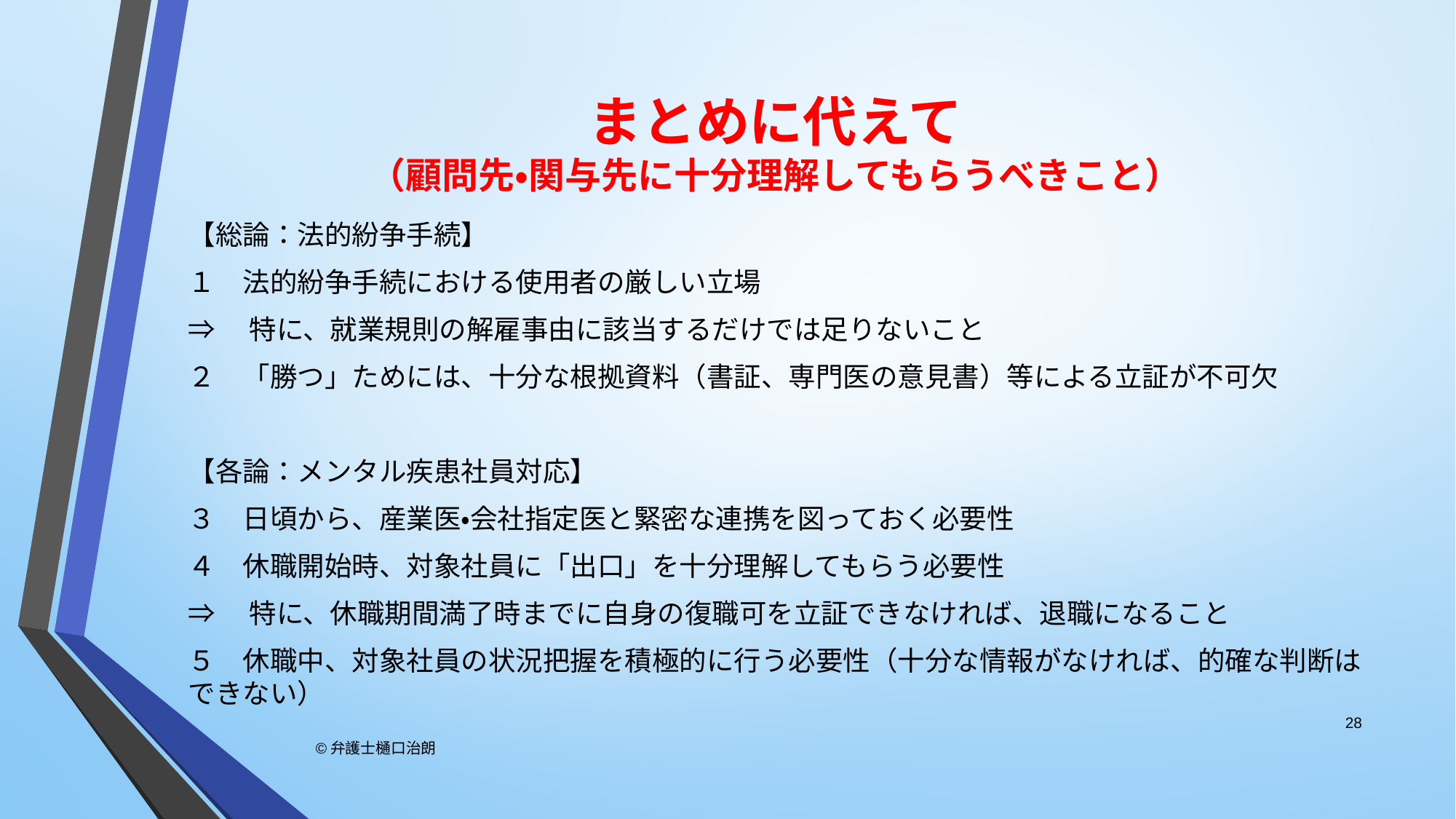

# まとめに代えて （顧問先・関与先に十分理解してもらうべきこと）
【総論：法的紛争手続】
１　法的紛争手続における使用者の厳しい立場
⇒　特に、就業規則の解雇事由に該当するだけでは足りないこと
２　「勝つ」ためには、十分な根拠資料（書証、専門医の意見書）等による立証が不可欠

【各論：メンタル疾患社員対応】
３　日頃から、産業医・会社指定医と緊密な連携を図っておく必要性
４　休職開始時、対象社員に「出口」を十分理解してもらう必要性
⇒　特に、休職期間満了時までに自身の復職可を立証できなければ、退職になること
５　休職中、対象社員の状況把握を積極的に行う必要性（十分な情報がなければ、的確な判断はできない）
28
©弁護士樋口治朗